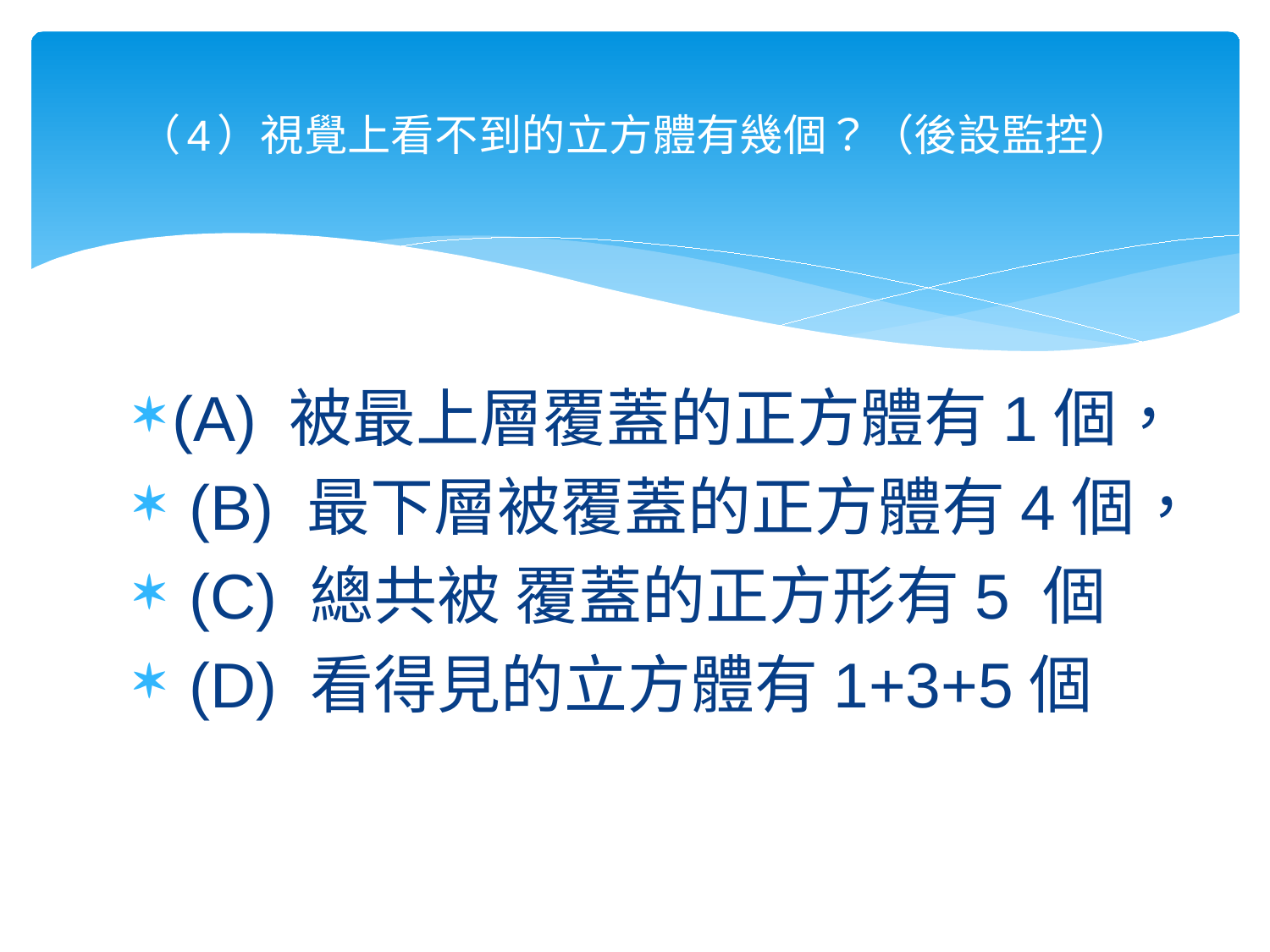

# （4）視覺上看不到的立方體有幾個？（後設監控）
(A) 被最上層覆蓋的正方體有1個，
 (B) 最下層被覆蓋的正方體有4個，
 (C) 總共被 覆蓋的正方形有5 個
 (D) 看得見的立方體有1+3+5個